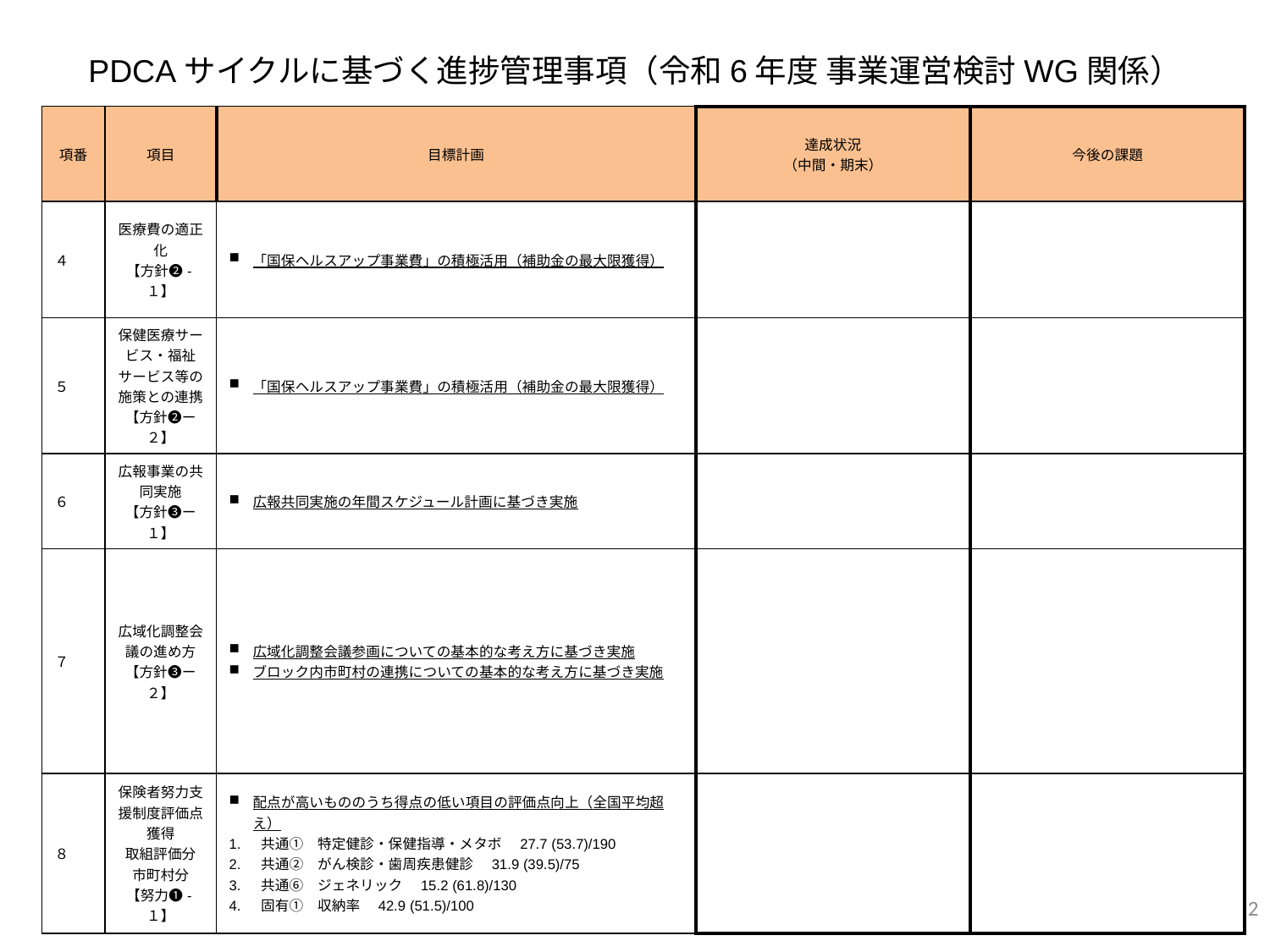

# PDCAサイクルに基づく進捗管理事項（令和6年度 事業運営検討WG関係）
| 項番 | 項目 | 目標計画 | 達成状況 （中間・期末） | 今後の課題 |
| --- | --- | --- | --- | --- |
| ４ | 医療費の適正化 【方針❷-１】 | 「国保ヘルスアップ事業費」の積極活用（補助金の最大限獲得） |  |  |
| ５ | 保健医療サービス・福祉サービス等の施策との連携 【方針❷ー２】 | 「国保ヘルスアップ事業費」の積極活用（補助金の最大限獲得） |  |  |
| ６ | 広報事業の共同実施 【方針❸ー１】 | 広報共同実施の年間スケジュール計画に基づき実施 |  |  |
| ７ | 広域化調整会議の進め方 【方針❸ー２】 | 広域化調整会議参画についての基本的な考え方に基づき実施 ブロック内市町村の連携についての基本的な考え方に基づき実施 |  |  |
| ８ | 保険者努力支援制度評価点獲得 取組評価分 市町村分 【努力❶-１】 | 配点が高いもののうち得点の低い項目の評価点向上（全国平均超え） 共通①　特定健診・保健指導・メタボ　27.7 (53.7)/190 共通②　がん検診・歯周疾患健診　31.9 (39.5)/75 共通⑥　ジェネリック　15.2 (61.8)/130 固有①　収納率　42.9 (51.5)/100 |  |  |
2